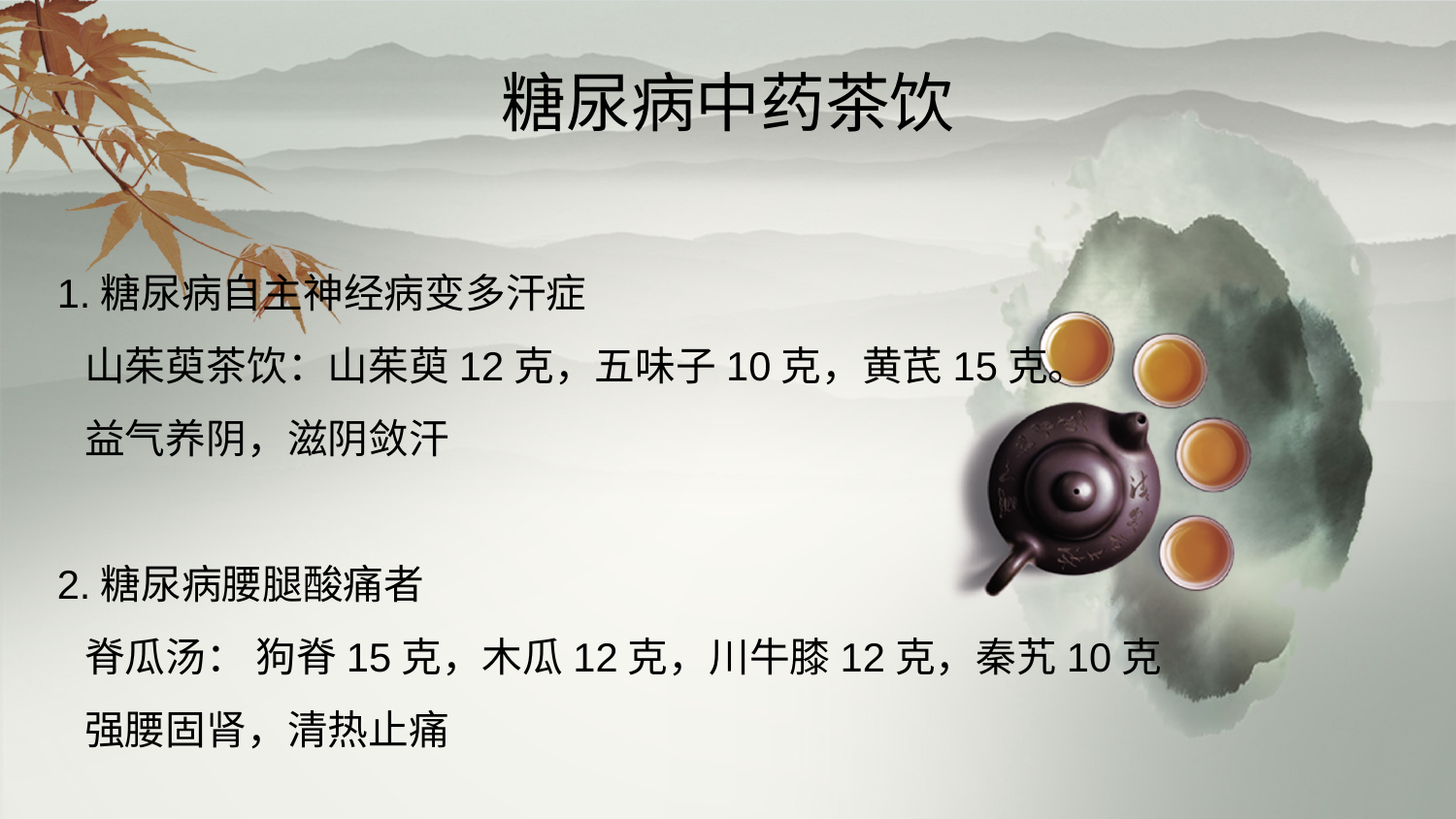

糖尿病中药茶饮
1.糖尿病自主神经病变多汗症
  山茱萸茶饮：山茱萸12克，五味子10克，黄芪15克。
  益气养阴，滋阴敛汗

2.糖尿病腰腿酸痛者
  脊瓜汤： 狗脊15克，木瓜12克，川牛膝12克，秦艽10克
  强腰固肾，清热止痛